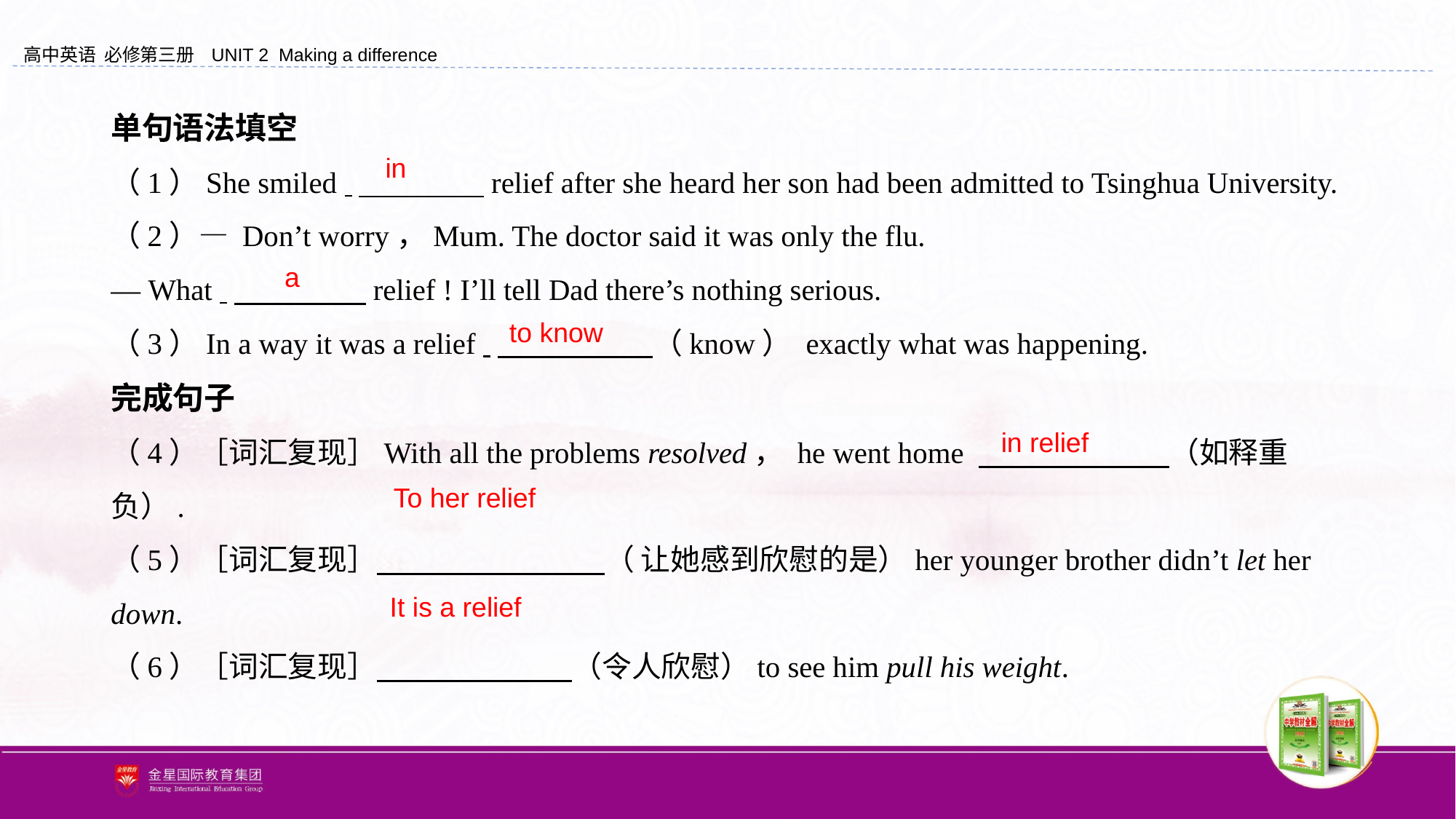

单句语法填空
（1）She smiled  　　　　 relief after she heard her son had been admitted to Tsinghua University.
（2）— Don’t worry，Mum. The doctor said it was only the flu.
— What  　　　 　 relief ! I’ll tell Dad there’s nothing serious.
（3）In a way it was a relief  　　　　 　（know） exactly what was happening.
完成句子
（4）［词汇复现］With all the problems resolved， he went home 　 　　 　　　（如释重负）.
（5）［词汇复现］ 　　　　　 　　 （ 让她感到欣慰的是）her younger brother didn’t let her down.
（6）［词汇复现］      　　　　 　（令人欣慰）to see him pull his weight.

in
a
to know
in relief
To her relief
It is a relief